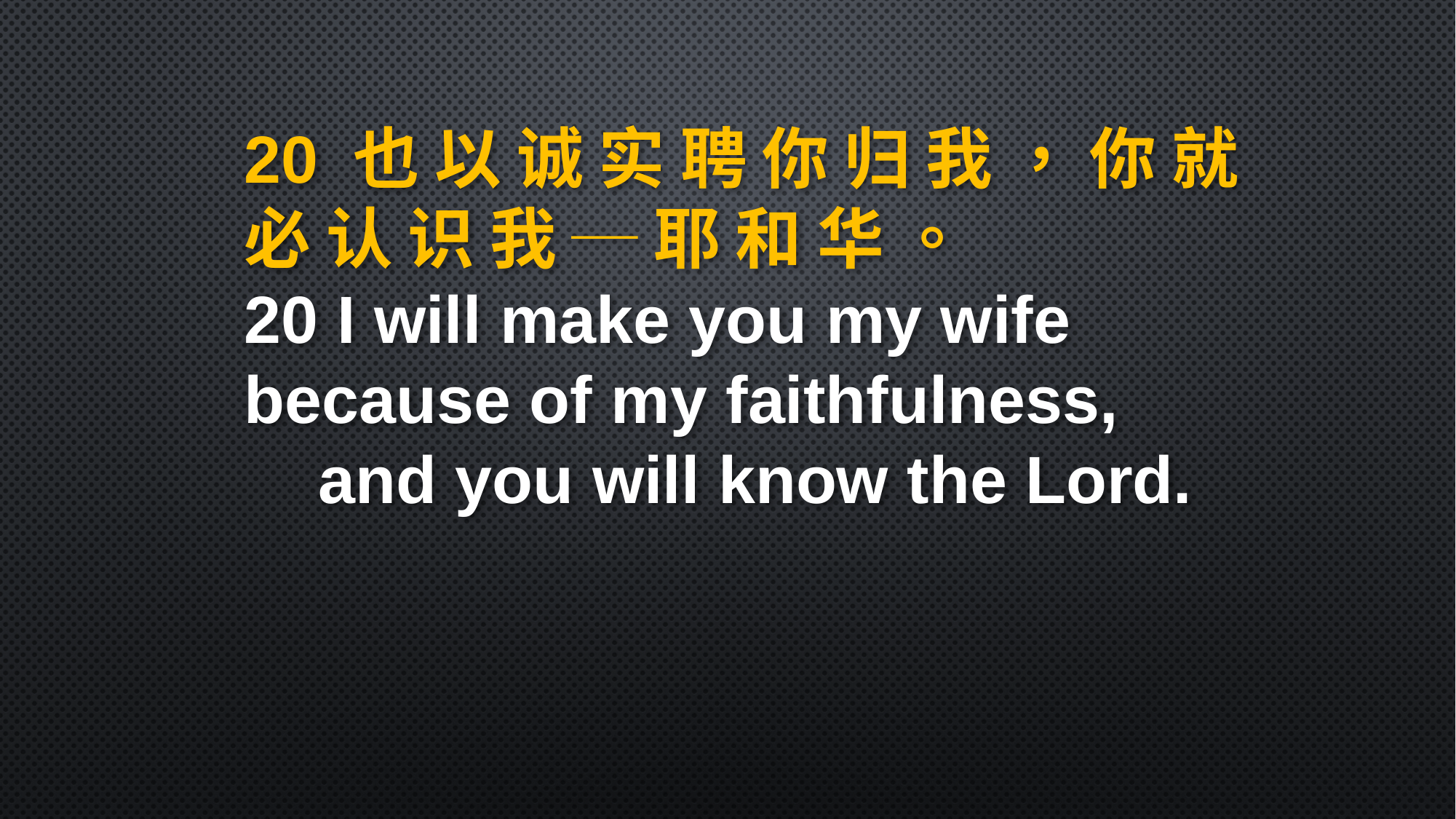

20 也 以 诚 实 聘 你 归 我 ， 你 就 必 认 识 我 ─ 耶 和 华 。
20 I will make you my wife because of my faithfulness,
    and you will know the Lord.